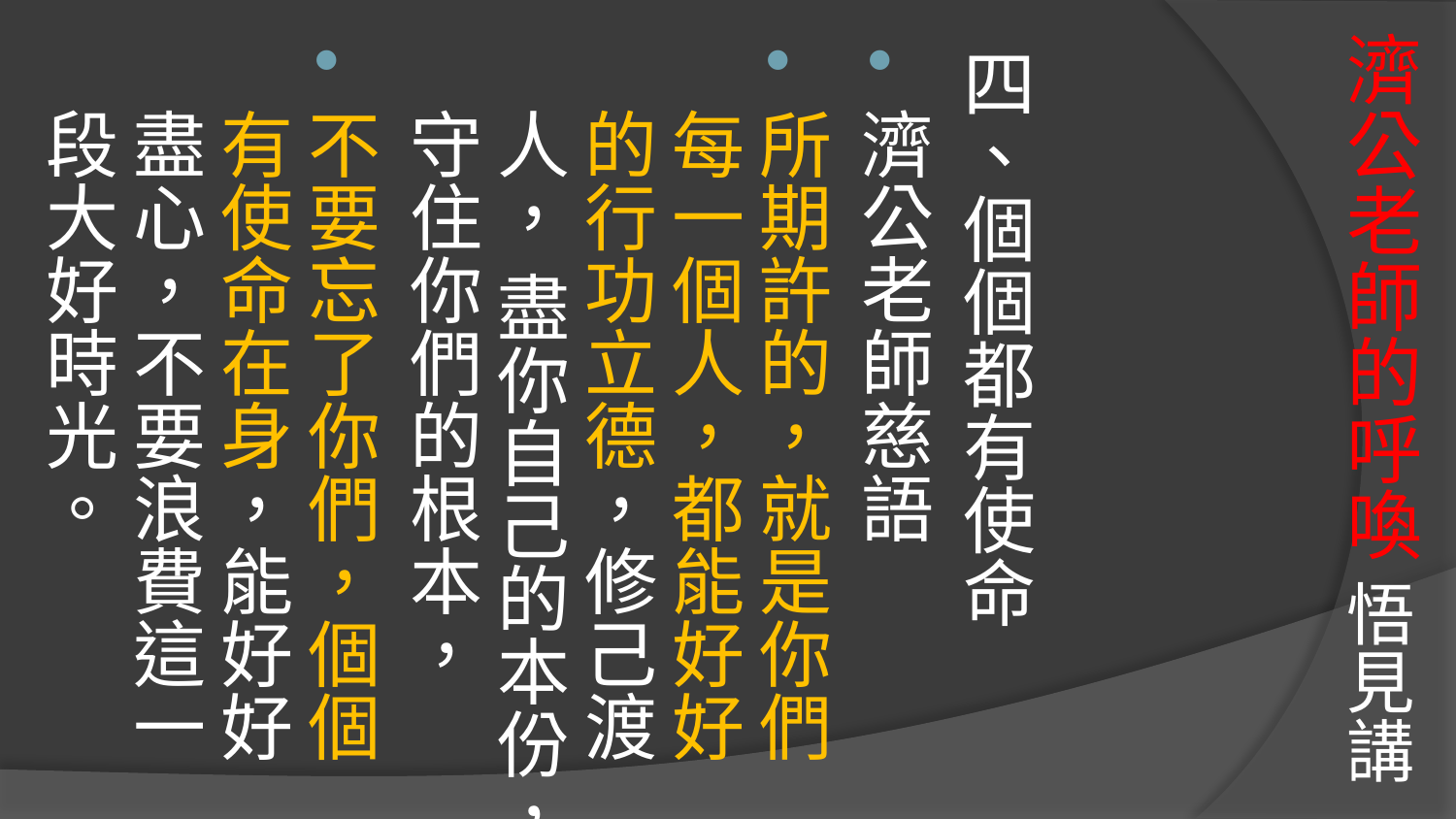

# 濟公老師的呼喚 悟見講
四、個個都有使命
濟公老師慈語
所期許的，就是你們每一個人，都能好好的行功立德，修己渡人， 盡你自己的本份，守住你們的根本，
不要忘了你們，個個有使命在身，能好好盡心，不要浪費這一段大好時光。